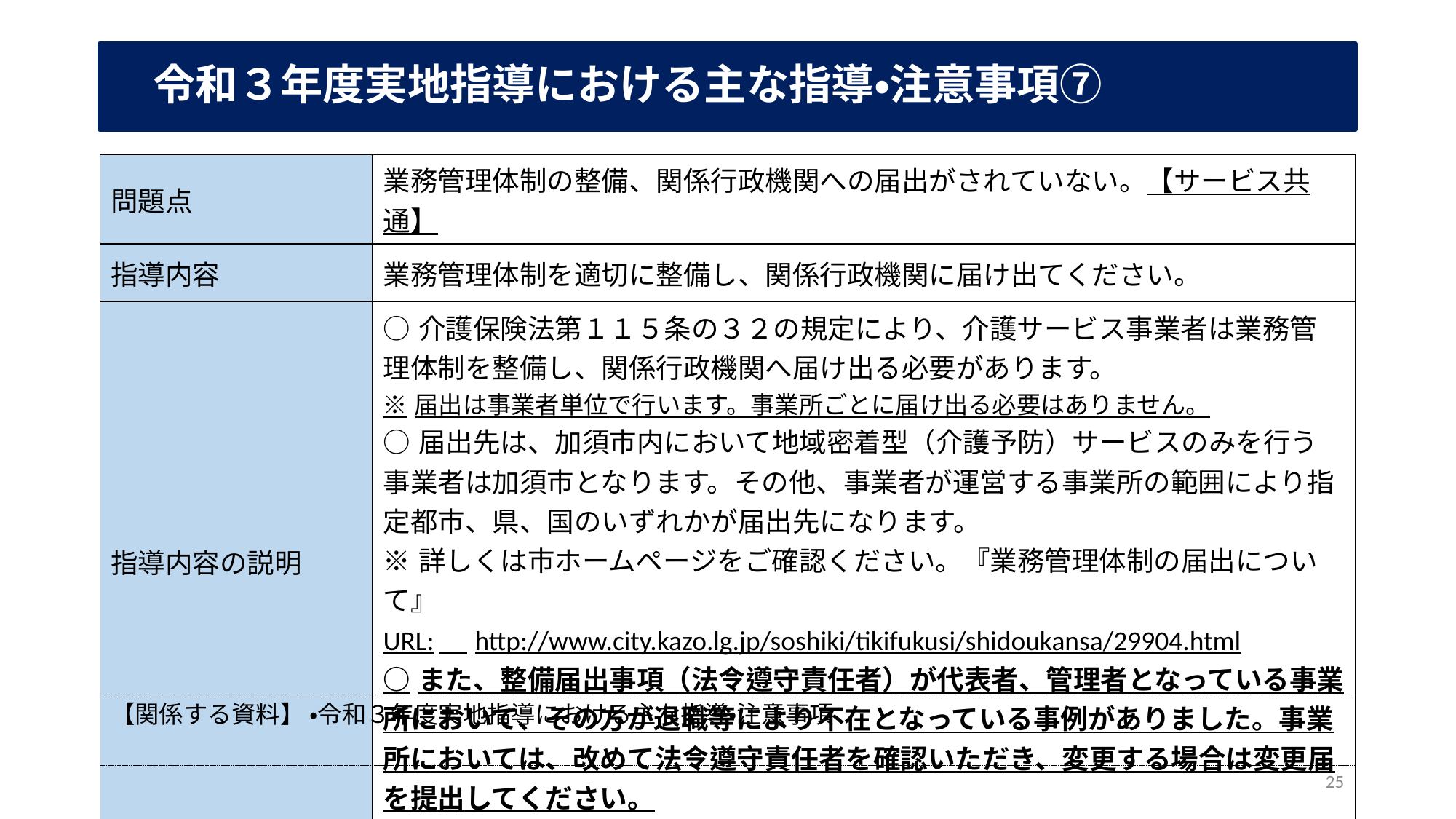

# 令和３年度実地指導における主な指導・注意事項⑦
| 問題点 | 業務管理体制の整備、関係行政機関への届出がされていない。【サービス共通】 |
| --- | --- |
| 指導内容 | 業務管理体制を適切に整備し、関係行政機関に届け出てください。 |
| 指導内容の説明 | ○介護保険法第１１５条の３２の規定により、介護サービス事業者は業務管理体制を整備し、関係行政機関へ届け出る必要があります。 ※届出は事業者単位で行います。事業所ごとに届け出る必要はありません。 ○届出先は、加須市内において地域密着型（介護予防）サービスのみを行う事業者は加須市となります。その他、事業者が運営する事業所の範囲により指定都市、県、国のいずれかが届出先になります。 ※詳しくは市ホームページをご確認ください。『業務管理体制の届出について』 URL:　http://www.city.kazo.lg.jp/soshiki/tikifukusi/shidoukansa/29904.html ○また、整備届出事項（法令遵守責任者）が代表者、管理者となっている事業所において、その方が退職等により不在となっている事例がありました。事業所においては、改めて法令遵守責任者を確認いただき、変更する場合は変更届を提出してください。 |
【関係する資料】 ・令和３年度実地指導における主な指導・注意事項
25